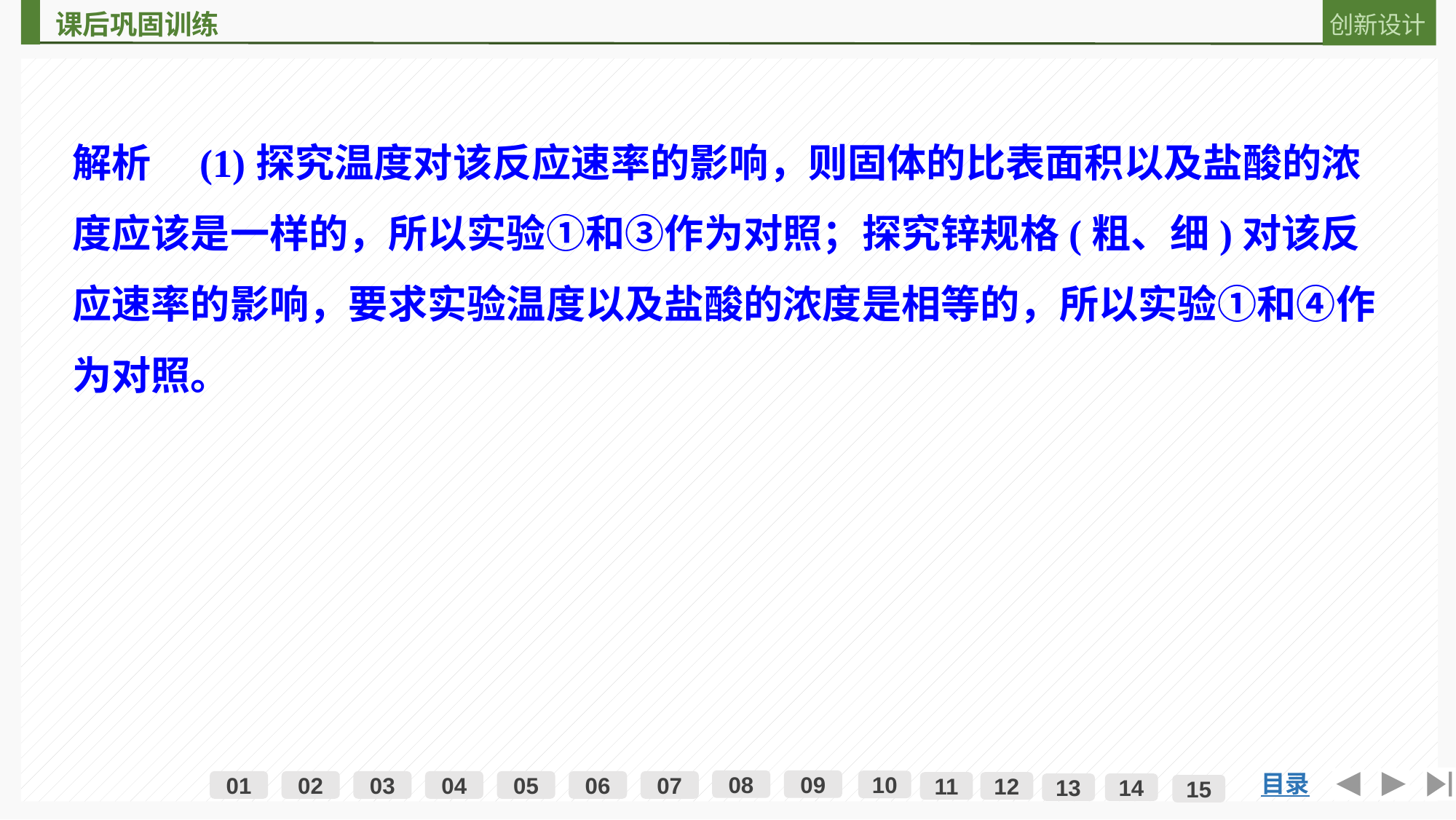

解析　(1)探究温度对该反应速率的影响，则固体的比表面积以及盐酸的浓度应该是一样的，所以实验①和③作为对照；探究锌规格(粗、细)对该反应速率的影响，要求实验温度以及盐酸的浓度是相等的，所以实验①和④作为对照。